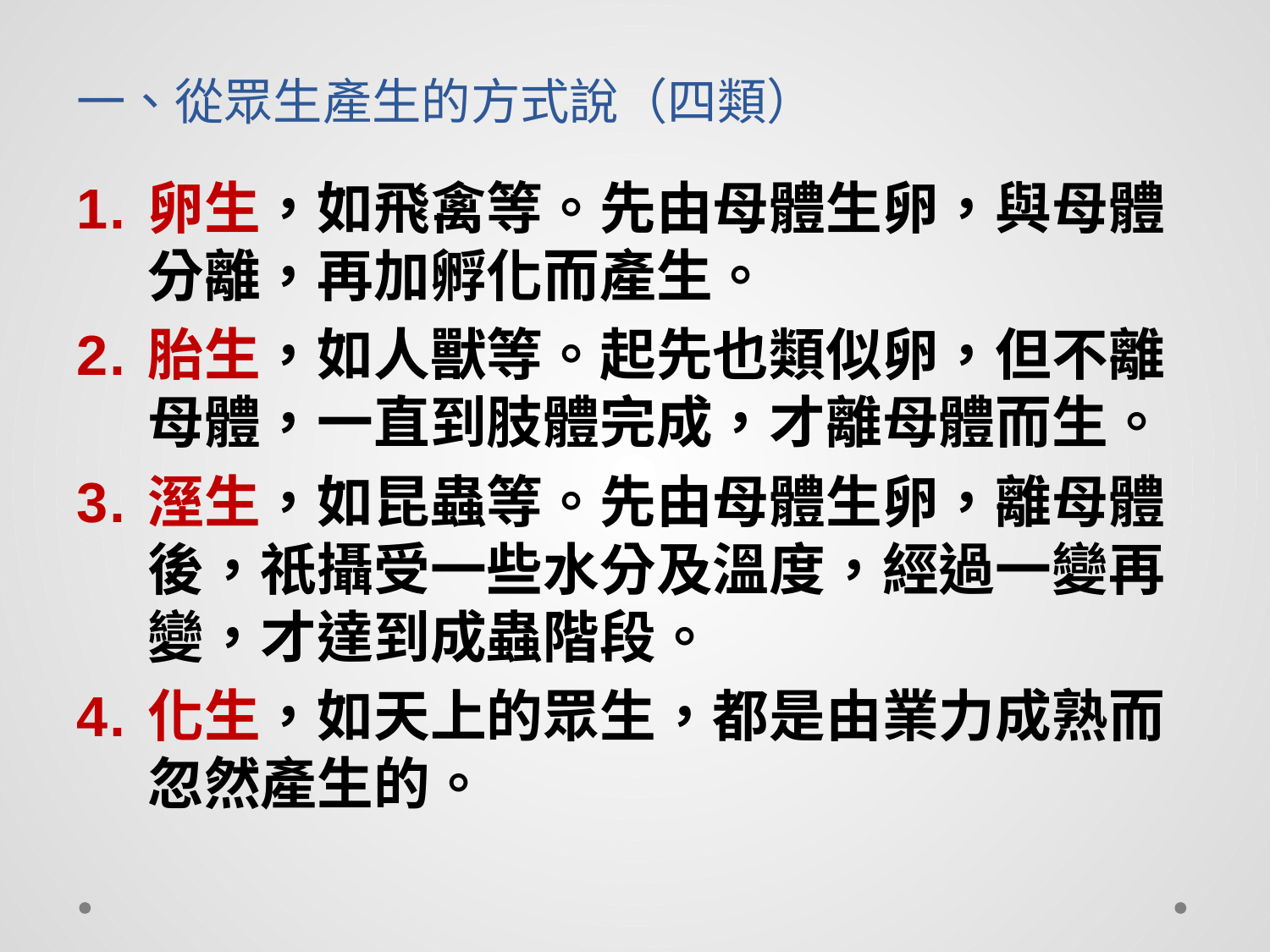

# 一、從眾生產生的方式說（四類）
卵生，如飛禽等。先由母體生卵，與母體分離，再加孵化而產生。
胎生，如人獸等。起先也類似卵，但不離母體，一直到肢體完成，才離母體而生。
溼生，如昆蟲等。先由母體生卵，離母體後，祇攝受一些水分及溫度，經過一變再變，才達到成蟲階段。
化生，如天上的眾生，都是由業力成熟而忽然產生的。